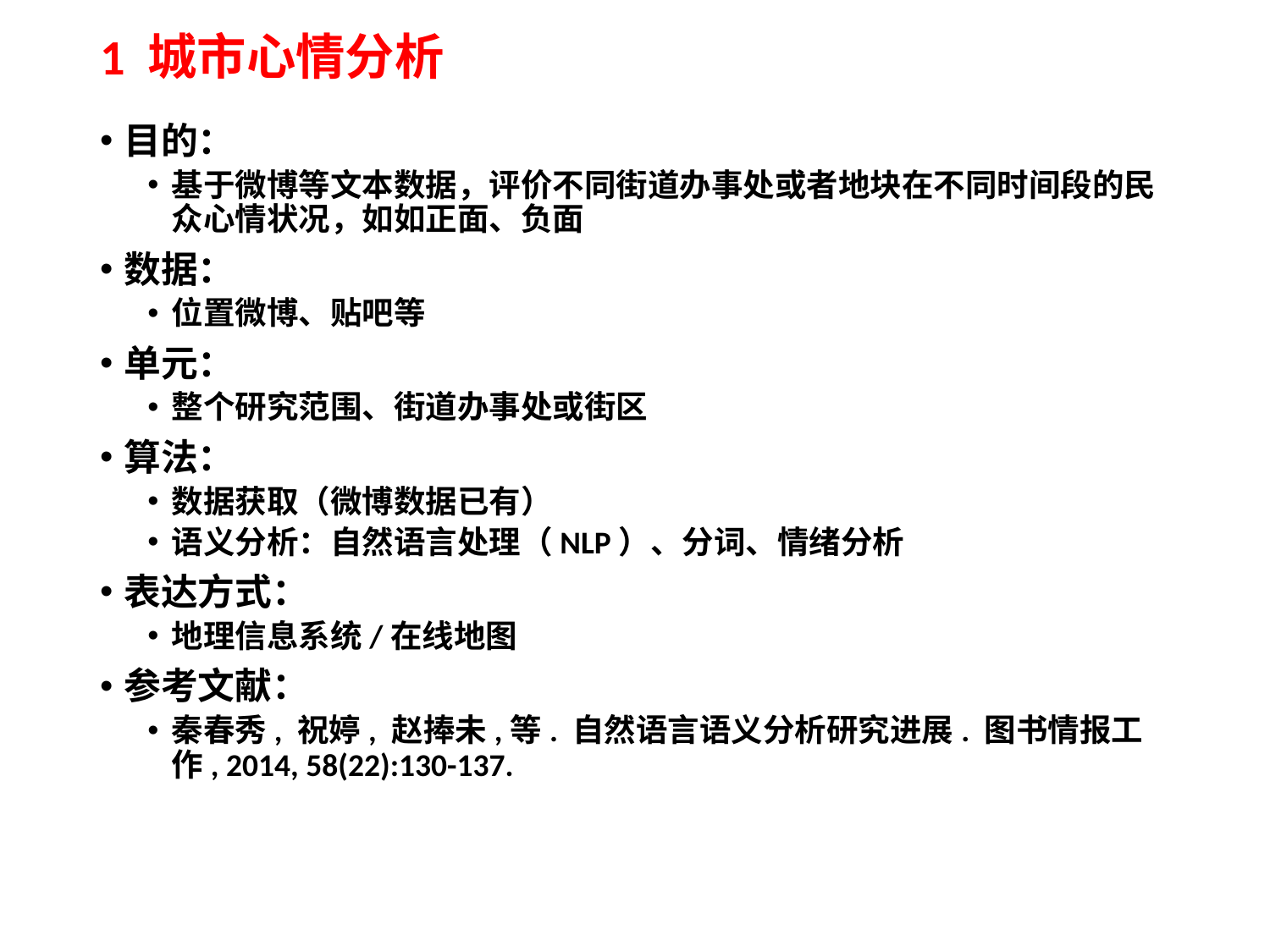

# 1 城市心情分析
目的：
基于微博等文本数据，评价不同街道办事处或者地块在不同时间段的民众心情状况，如如正面、负面
数据：
位置微博、贴吧等
单元：
整个研究范围、街道办事处或街区
算法：
数据获取（微博数据已有）
语义分析：自然语言处理（NLP）、分词、情绪分析
表达方式：
地理信息系统/在线地图
参考文献：
秦春秀, 祝婷, 赵捧未,等. 自然语言语义分析研究进展. 图书情报工作, 2014, 58(22):130-137.